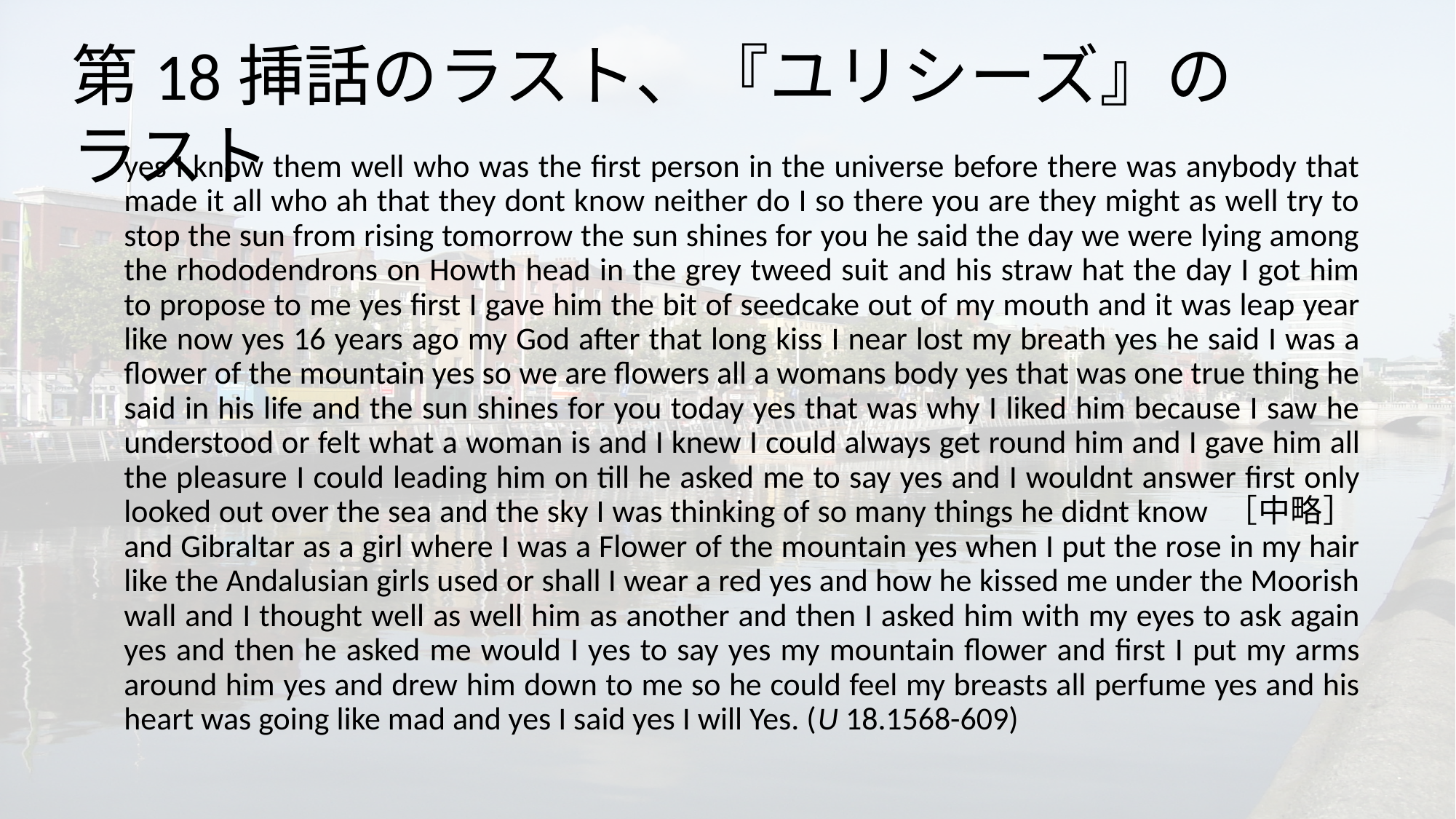

第18挿話のラスト、『ユリシーズ』のラスト
yes I know them well who was the first person in the universe before there was anybody that made it all who ah that they dont know neither do I so there you are they might as well try to stop the sun from rising tomorrow the sun shines for you he said the day we were lying among the rhododendrons on Howth head in the grey tweed suit and his straw hat the day I got him to propose to me yes first I gave him the bit of seedcake out of my mouth and it was leap year like now yes 16 years ago my God after that long kiss I near lost my breath yes he said I was a flower of the mountain yes so we are flowers all a womans body yes that was one true thing he said in his life and the sun shines for you today yes that was why I liked him because I saw he understood or felt what a woman is and I knew I could always get round him and I gave him all the pleasure I could leading him on till he asked me to say yes and I wouldnt answer first only looked out over the sea and the sky I was thinking of so many things he didnt know ［中略］and Gibraltar as a girl where I was a Flower of the mountain yes when I put the rose in my hair like the Andalusian girls used or shall I wear a red yes and how he kissed me under the Moorish wall and I thought well as well him as another and then I asked him with my eyes to ask again yes and then he asked me would I yes to say yes my mountain flower and first I put my arms around him yes and drew him down to me so he could feel my breasts all perfume yes and his heart was going like mad and yes I said yes I will Yes. (U 18.1568-609)